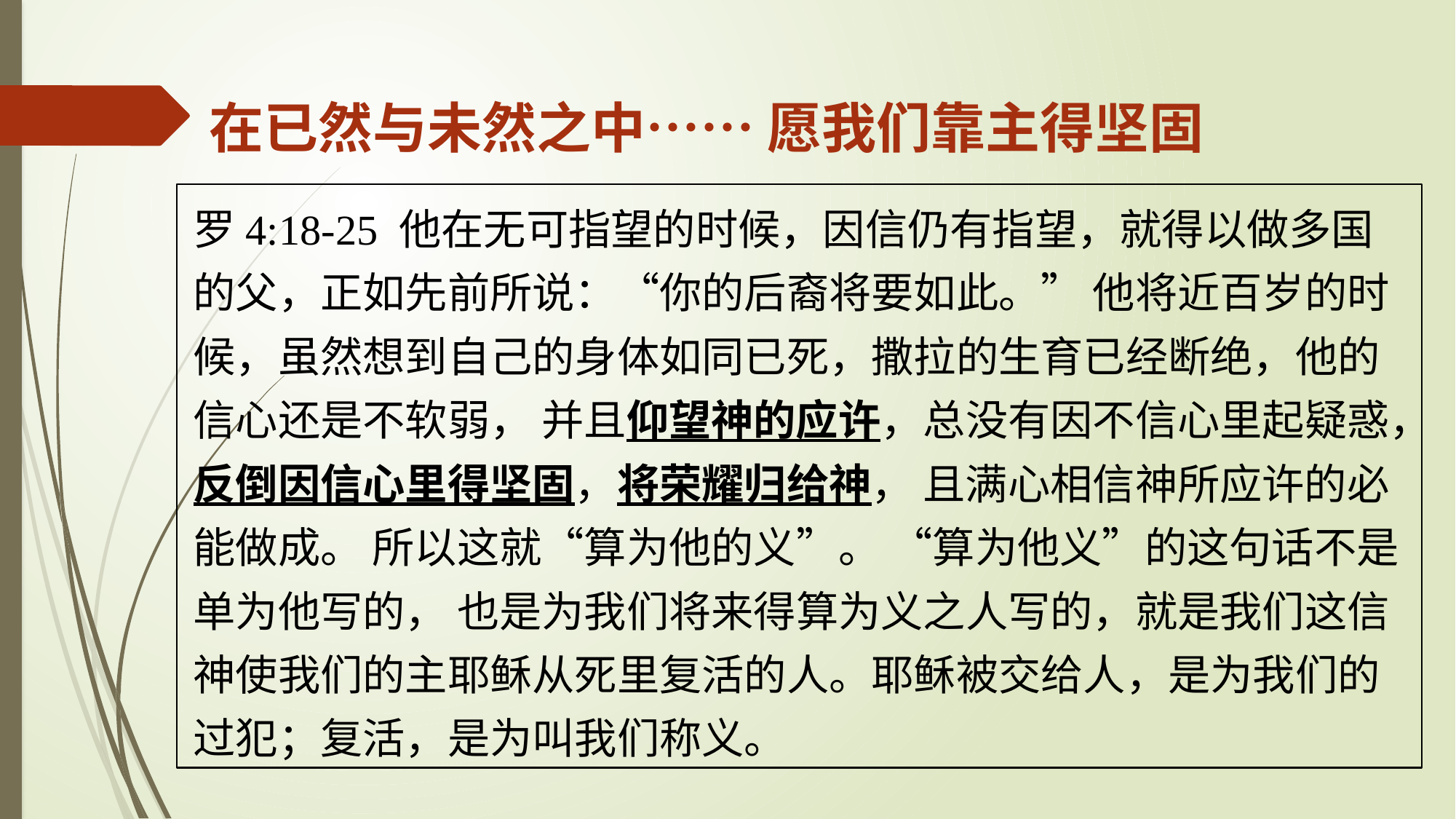

在已然与未然之中…… 愿我们靠主得坚固

罗4:18-25 他在无可指望的时候，因信仍有指望，就得以做多国的父，正如先前所说：“你的后裔将要如此。” 他将近百岁的时候，虽然想到自己的身体如同已死，撒拉的生育已经断绝，他的信心还是不软弱， 并且仰望神的应许，总没有因不信心里起疑惑，反倒因信心里得坚固，将荣耀归给神， 且满心相信神所应许的必能做成。 所以这就“算为他的义”。 “算为他义”的这句话不是单为他写的， 也是为我们将来得算为义之人写的，就是我们这信神使我们的主耶稣从死里复活的人。耶稣被交给人，是为我们的过犯；复活，是为叫我们称义。